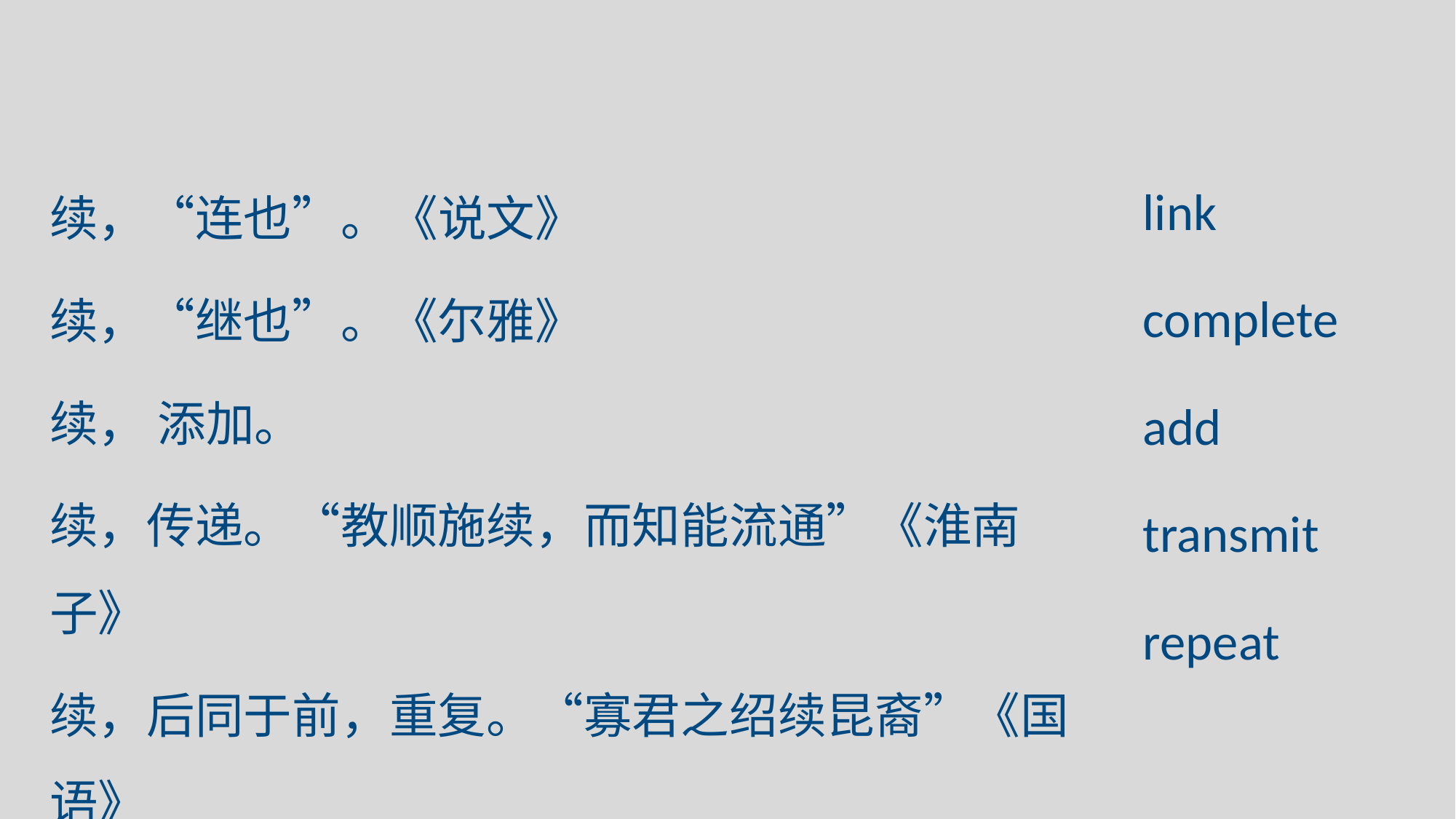

link
 complete
 add
 transmit
 repeat

续，“连也”。《说文》
续，“继也”。《尔雅》
续， 添加。
续，传递。“教顺施续，而知能流通”《淮南子》
续，后同于前，重复。“寡君之绍续昆裔”《国语》